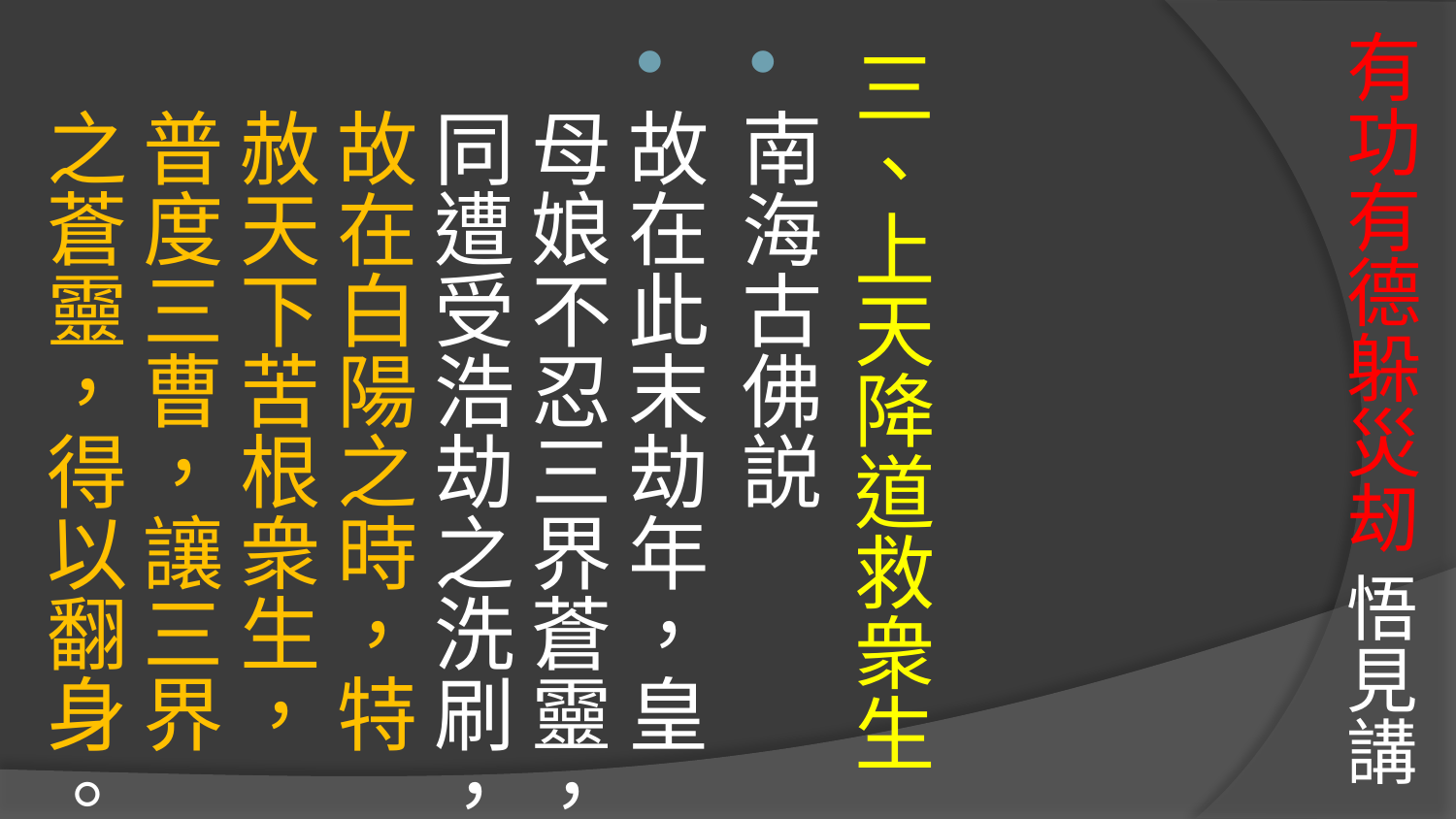

# 有功有德躲災刼 悟見講
三、上天降道救衆生
南海古佛説
故在此末劫年，皇母娘不忍三界蒼靈，同遭受浩劫之洗刷，故在白陽之時，特赦天下苦根衆生，普度三曹，讓三界之蒼靈，得以翻身。